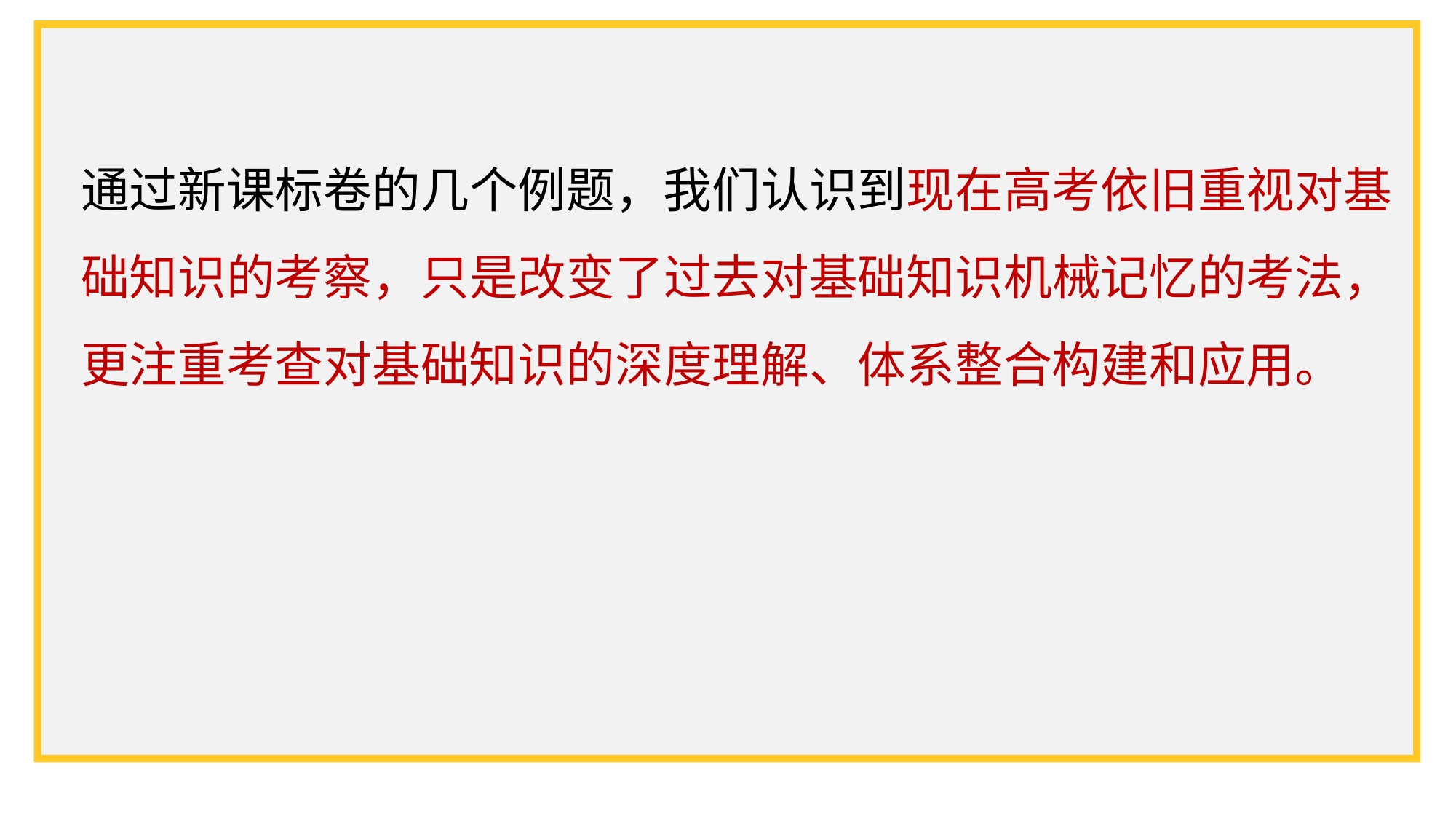

通过新课标卷的几个例题，我们认识到现在高考依旧重视对基础知识的考察，只是改变了过去对基础知识机械记忆的考法，更注重考查对基础知识的深度理解、体系整合构建和应用。